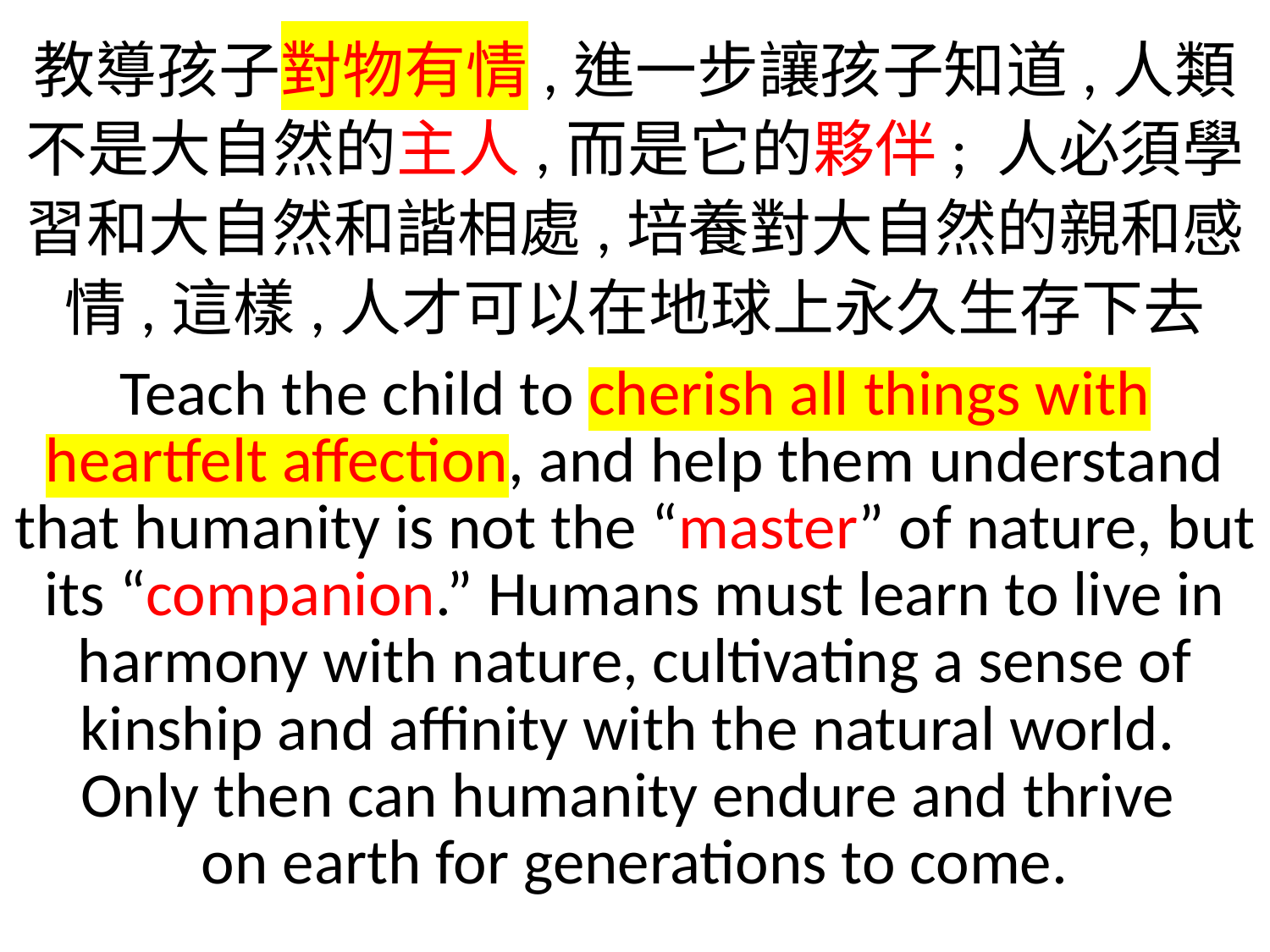

教導孩子對物有情,進一步讓孩子知道,人類不是大自然的主人,而是它的夥伴; 人必須學習和大自然和諧相處,培養對大自然的親和感情,這樣,人才可以在地球上永久生存下去
Teach the child to cherish all things with heartfelt affection, and help them understand that humanity is not the “master” of nature, but its “companion.” Humans must learn to live in harmony with nature, cultivating a sense of kinship and affinity with the natural world.
Only then can humanity endure and thrive
on earth for generations to come.